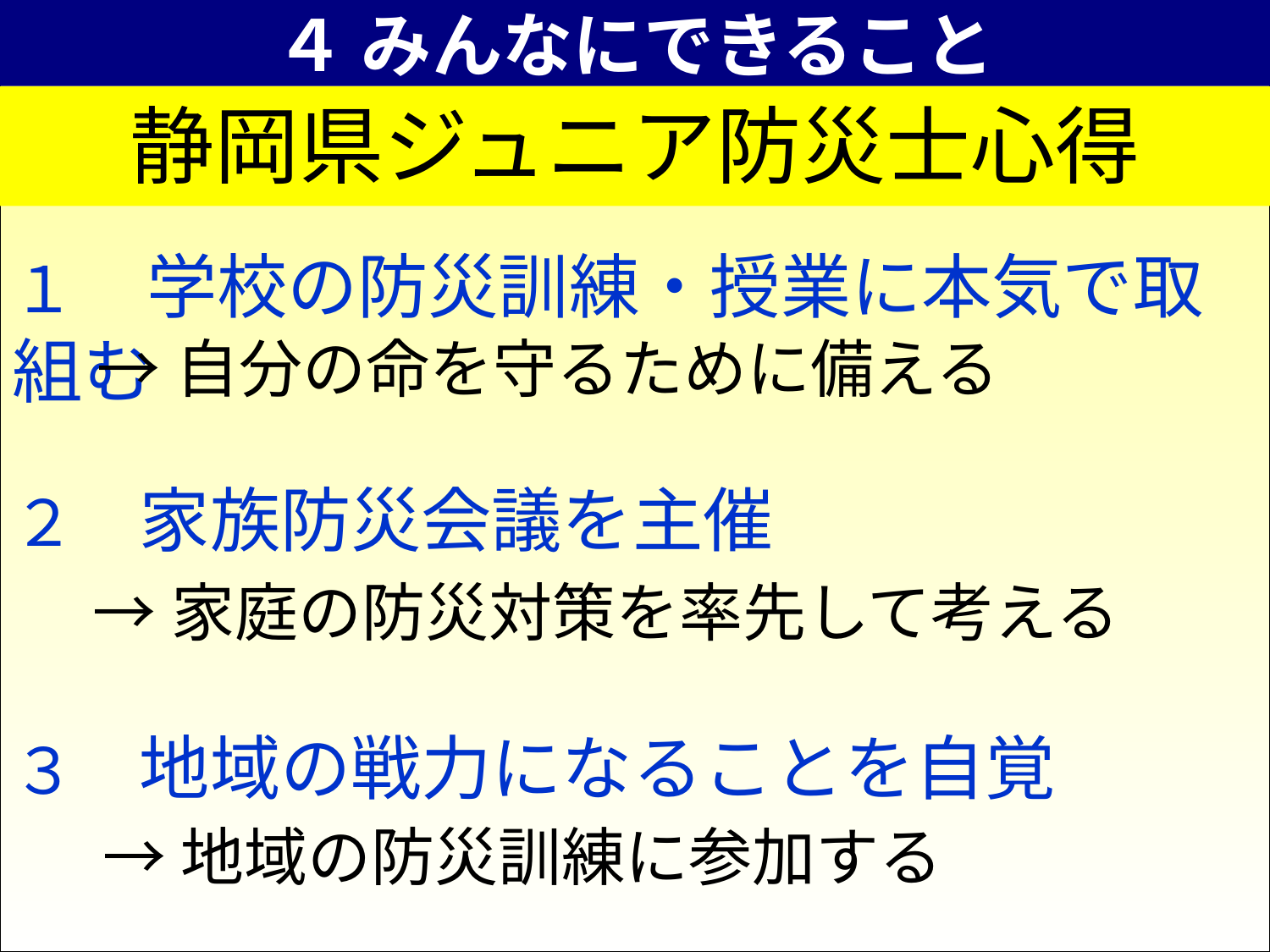

自分の命を守ること
家庭の防災リーダーとなること
地域の防災リーダーとなること

４ みんなにできること
静岡県ジュニア防災士心得
１　学校の防災訓練・授業に本気で取組む
→自分の命を守るために備える
２　家族防災会議を主催
→家庭の防災対策を率先して考える
３　地域の戦力になることを自覚
→地域の防災訓練に参加する